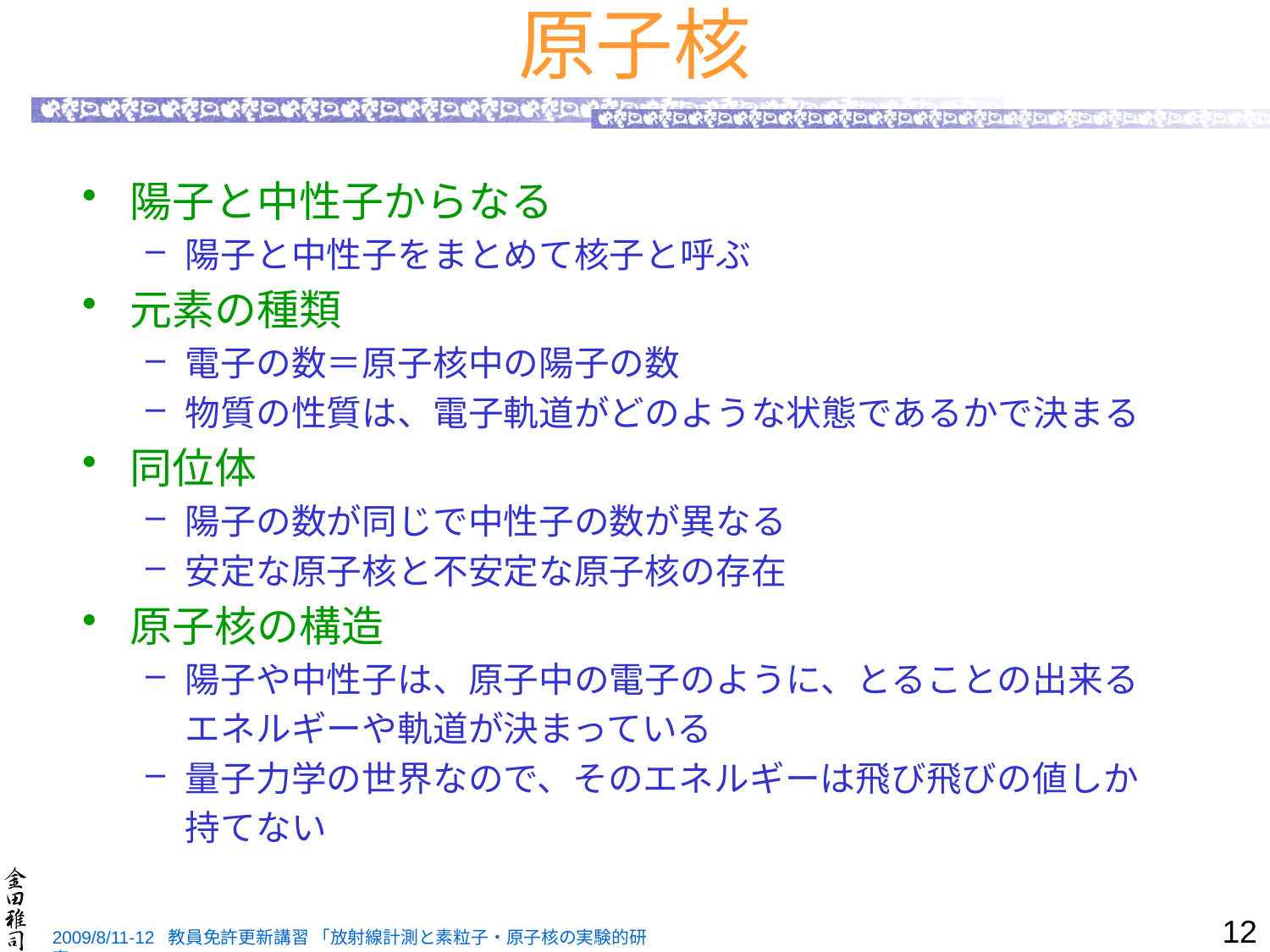

# 原子核
陽子と中性子からなる
陽子と中性子をまとめて核子と呼ぶ
元素の種類
電子の数＝原子核中の陽子の数
物質の性質は、電子軌道がどのような状態であるかで決まる
同位体
陽子の数が同じで中性子の数が異なる
安定な原子核と不安定な原子核の存在
原子核の構造
陽子や中性子は、原子中の電子のように、とることの出来る
	エネルギーや軌道が決まっている
量子力学の世界なので、そのエネルギーは飛び飛びの値しか
	持てない

12
2009/8/11-12  教員免許更新講習 「放射線計測と素粒子・原子核の実験的研究」